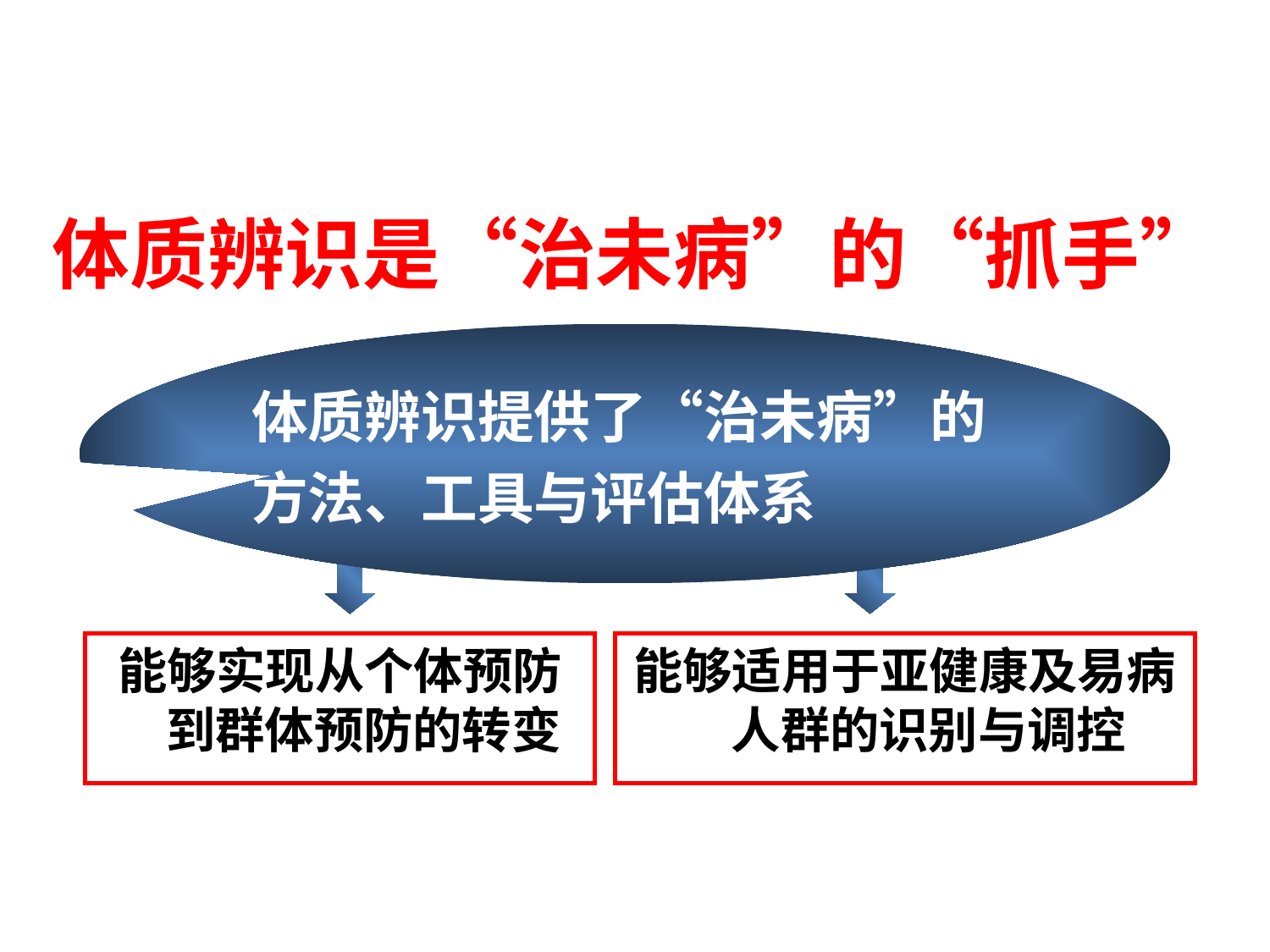

# 体质辨识是“治未病”的“抓手”
体质辨识提供了“治未病”的方法、工具与评估体系

能够实现从个体预防到群体预防的转变
能够适用于亚健康及易病人群的识别与调控